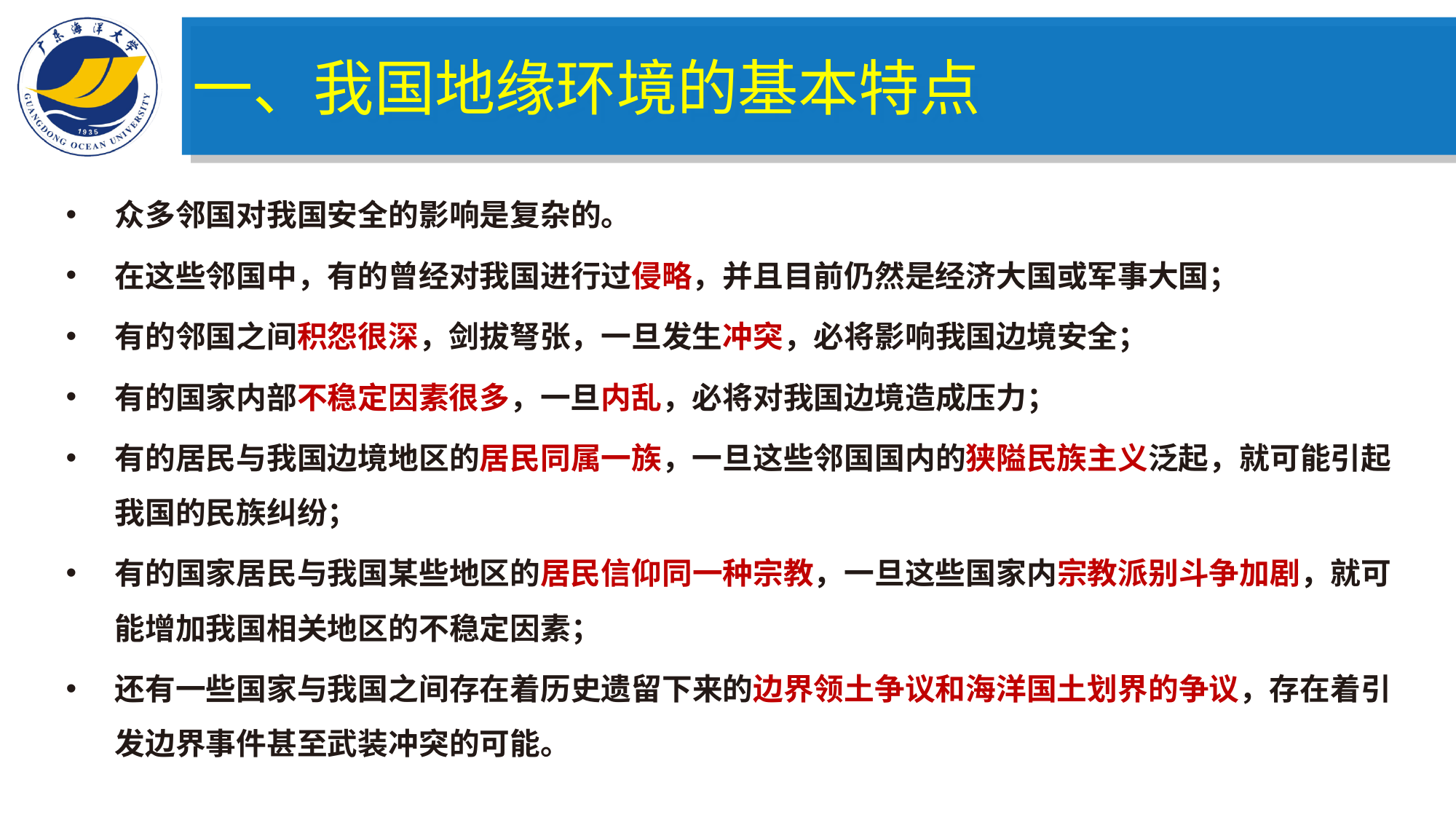

一、我国地缘环境的基本特点
众多邻国对我国安全的影响是复杂的。
在这些邻国中，有的曾经对我国进行过侵略，并且目前仍然是经济大国或军事大国；
有的邻国之间积怨很深，剑拔弩张，一旦发生冲突，必将影响我国边境安全；
有的国家内部不稳定因素很多，一旦内乱，必将对我国边境造成压力；
有的居民与我国边境地区的居民同属一族，一旦这些邻国国内的狭隘民族主义泛起，就可能引起我国的民族纠纷；
有的国家居民与我国某些地区的居民信仰同一种宗教，一旦这些国家内宗教派别斗争加剧，就可能增加我国相关地区的不稳定因素；
还有一些国家与我国之间存在着历史遗留下来的边界领土争议和海洋国土划界的争议，存在着引发边界事件甚至武装冲突的可能。